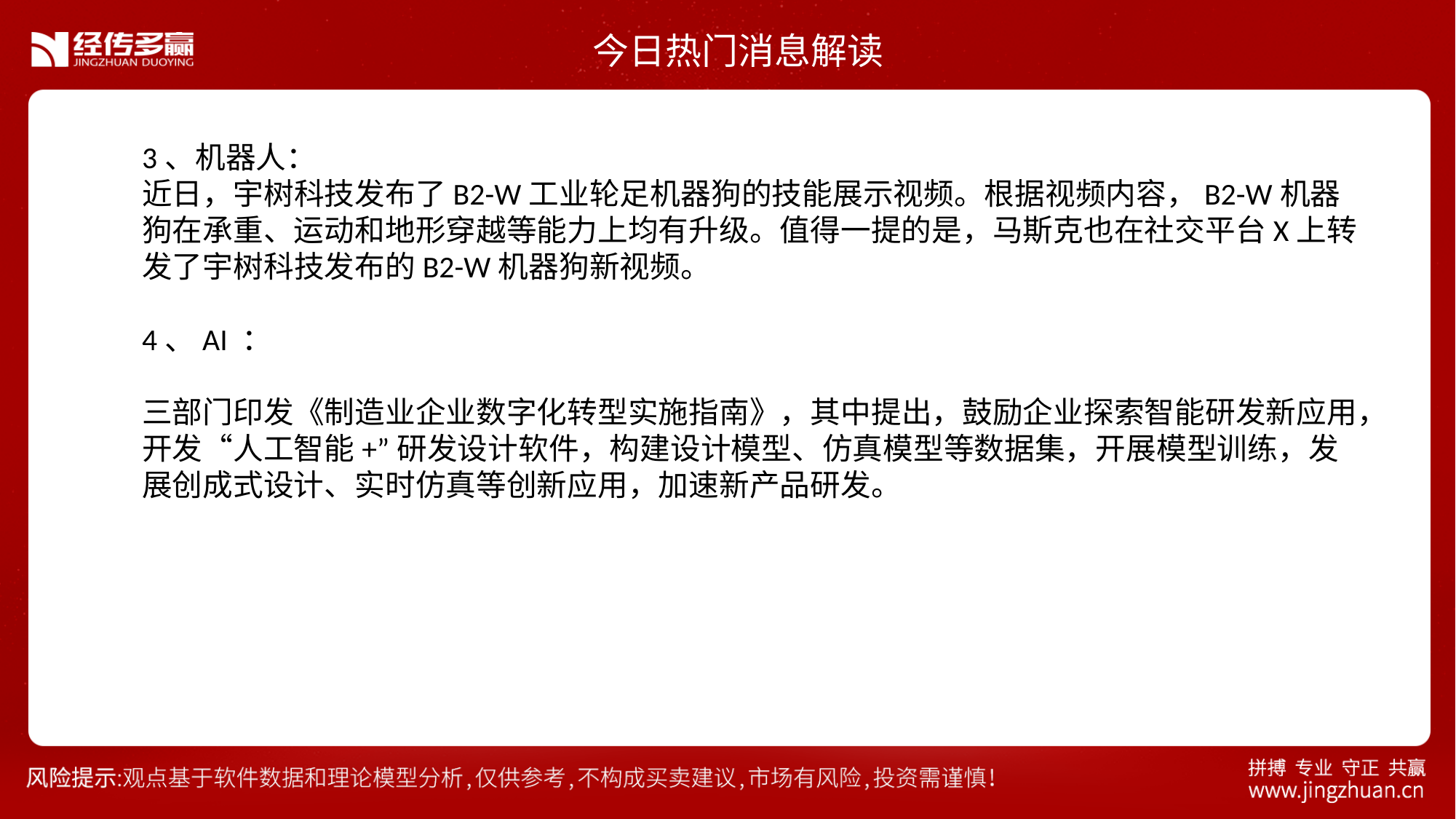

今日热门消息解读
3、机器人：
近日，宇树科技发布了B2-W工业轮足机器狗的技能展示视频。根据视频内容，B2-W机器狗在承重、运动和地形穿越等能力上均有升级。值得一提的是，马斯克也在社交平台X上转发了宇树科技发布的B2-W机器狗新视频。

4、AI ：

三部门印发《制造业企业数字化转型实施指南》，其中提出，鼓励企业探索智能研发新应用，开发“人工智能+”研发设计软件，构建设计模型、仿真模型等数据集，开展模型训练，发展创成式设计、实时仿真等创新应用，加速新产品研发。